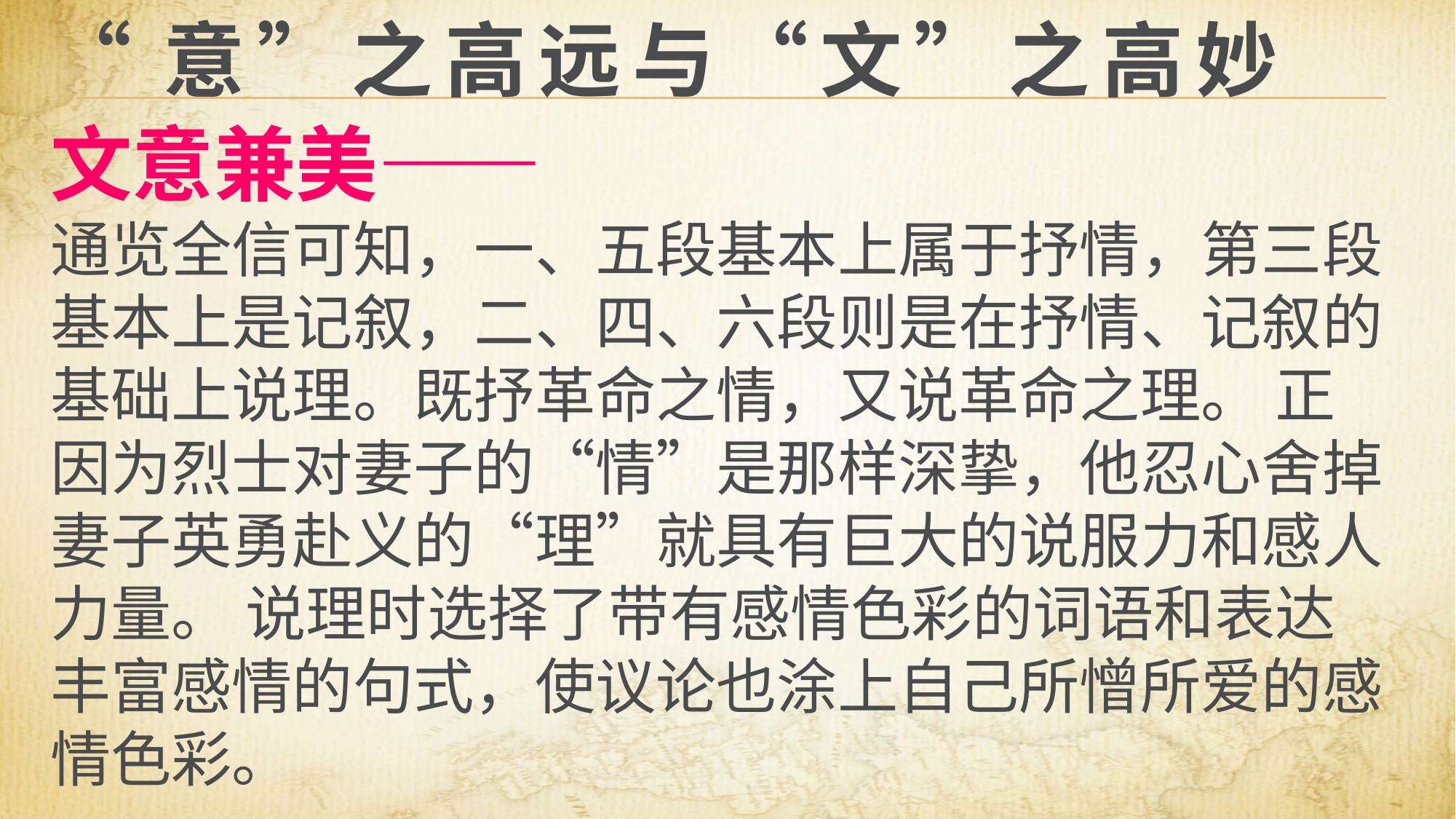

“意”之高远与“文”之高妙
文意兼美——
通览全信可知，一、五段基本上属于抒情，第三段基本上是记叙，二、四、六段则是在抒情、记叙的基础上说理。既抒革命之情，又说革命之理。 正因为烈士对妻子的“情”是那样深挚，他忍心舍掉妻子英勇赴义的“理”就具有巨大的说服力和感人力量。 说理时选择了带有感情色彩的词语和表达丰富感情的句式，使议论也涂上自己所憎所爱的感情色彩。